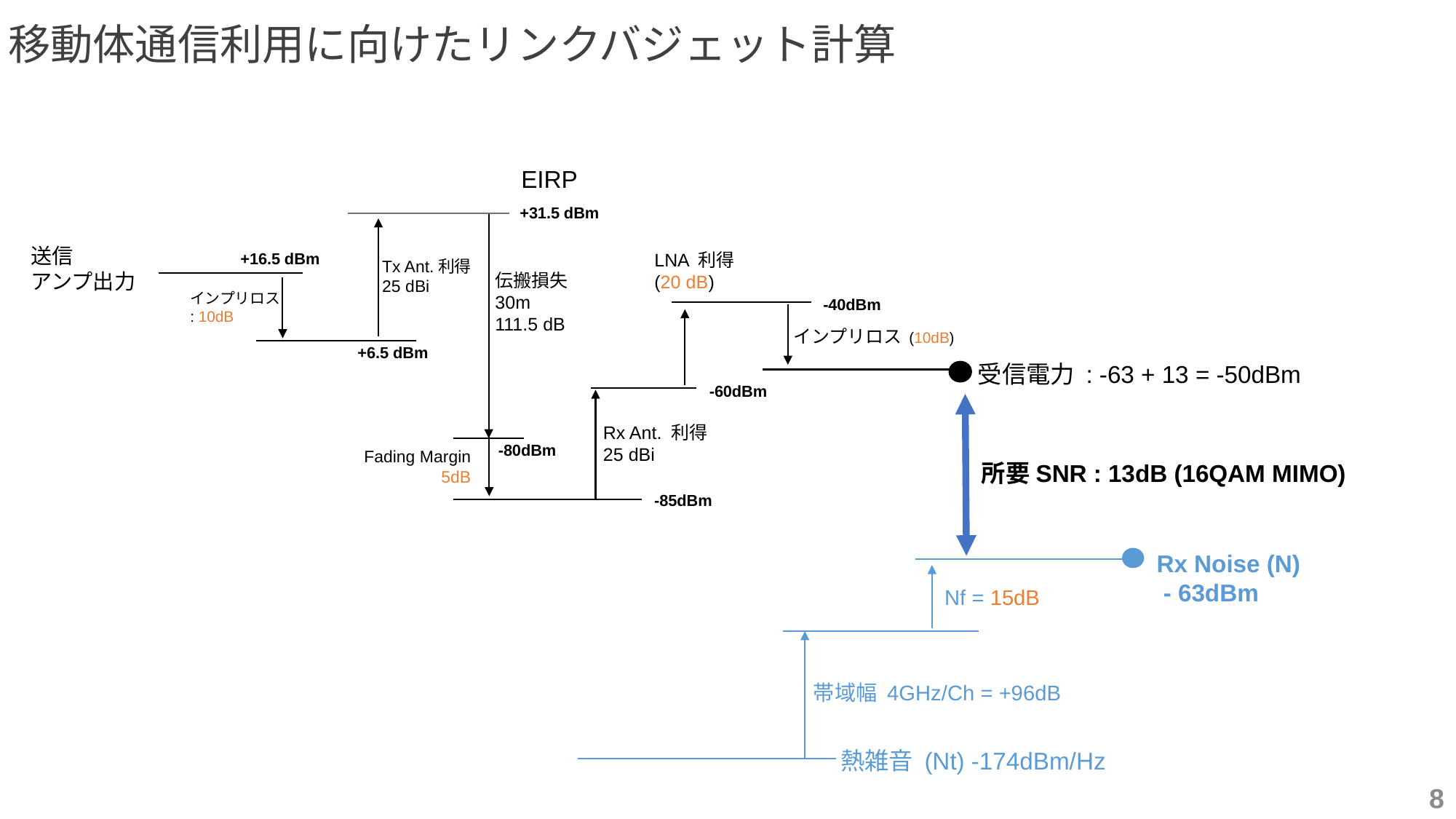

# 移動体通信利用に向けたリンクバジェット計算
EIRP
+31.5 dBm
送信
アンプ出力
+16.5 dBm
LNA 利得
(20 dB)
Tx Ant.利得
25 dBi
伝搬損失 30m
111.5 dB

インプリロス
: 10dB
-40dBm
インプリロス (10dB)
+6.5 dBm
受信電力 : -63 + 13 = -50dBm

-60dBm
Rx Ant. 利得
25 dBi
-80dBm
Fading Margin
5dB
所要SNR : 13dB (16QAM MIMO)
-85dBm
Rx Noise (N)
 - 63dBm

Nf = 15dB
帯域幅 4GHz/Ch = +96dB
熱雑音 (Nt) -174dBm/Hz